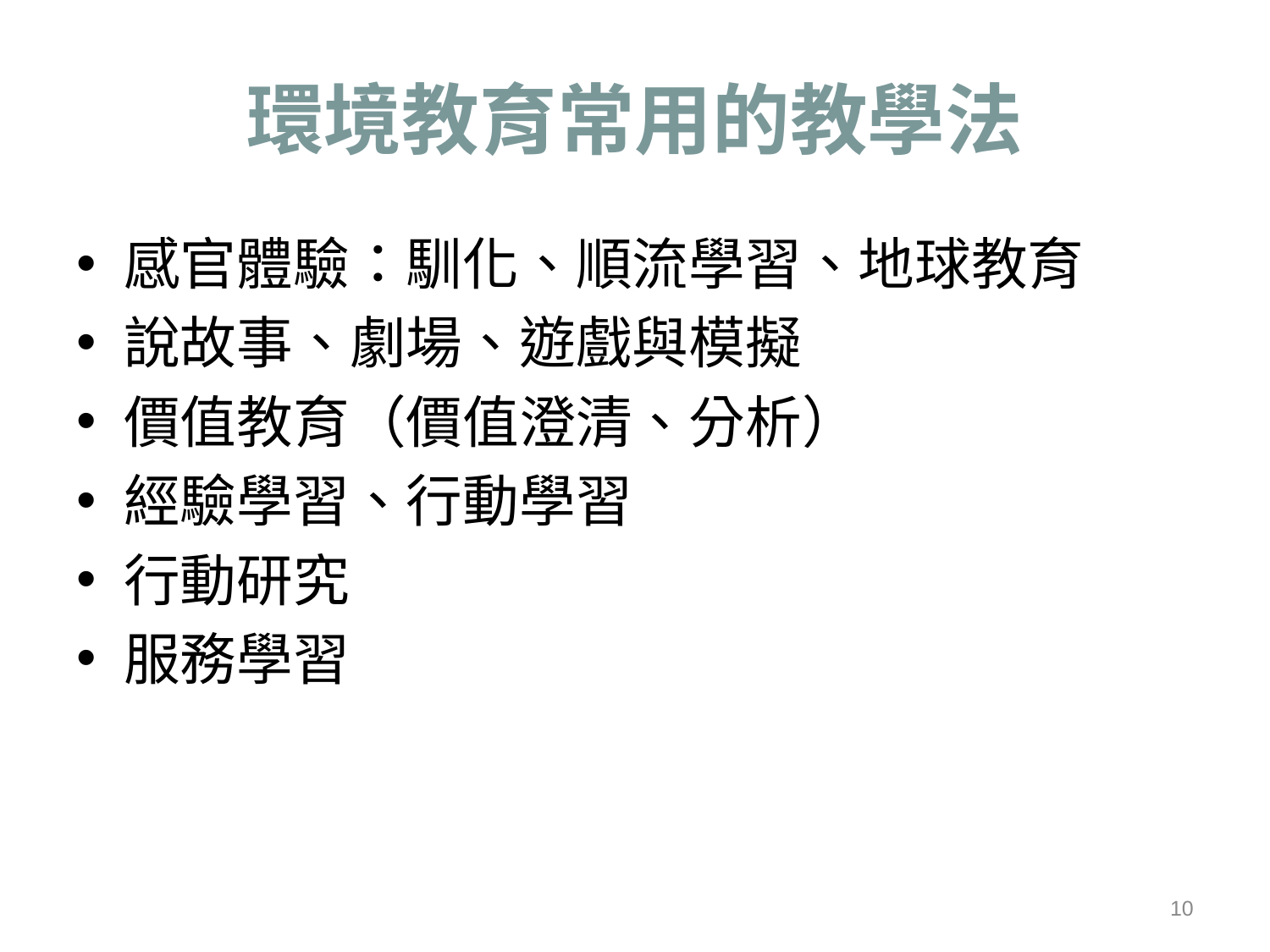

# 環境教育常用的教學法
感官體驗：馴化、順流學習、地球教育
說故事、劇場、遊戲與模擬
價值教育（價值澄清、分析）
經驗學習、行動學習
行動研究
服務學習
2012/8/25
10